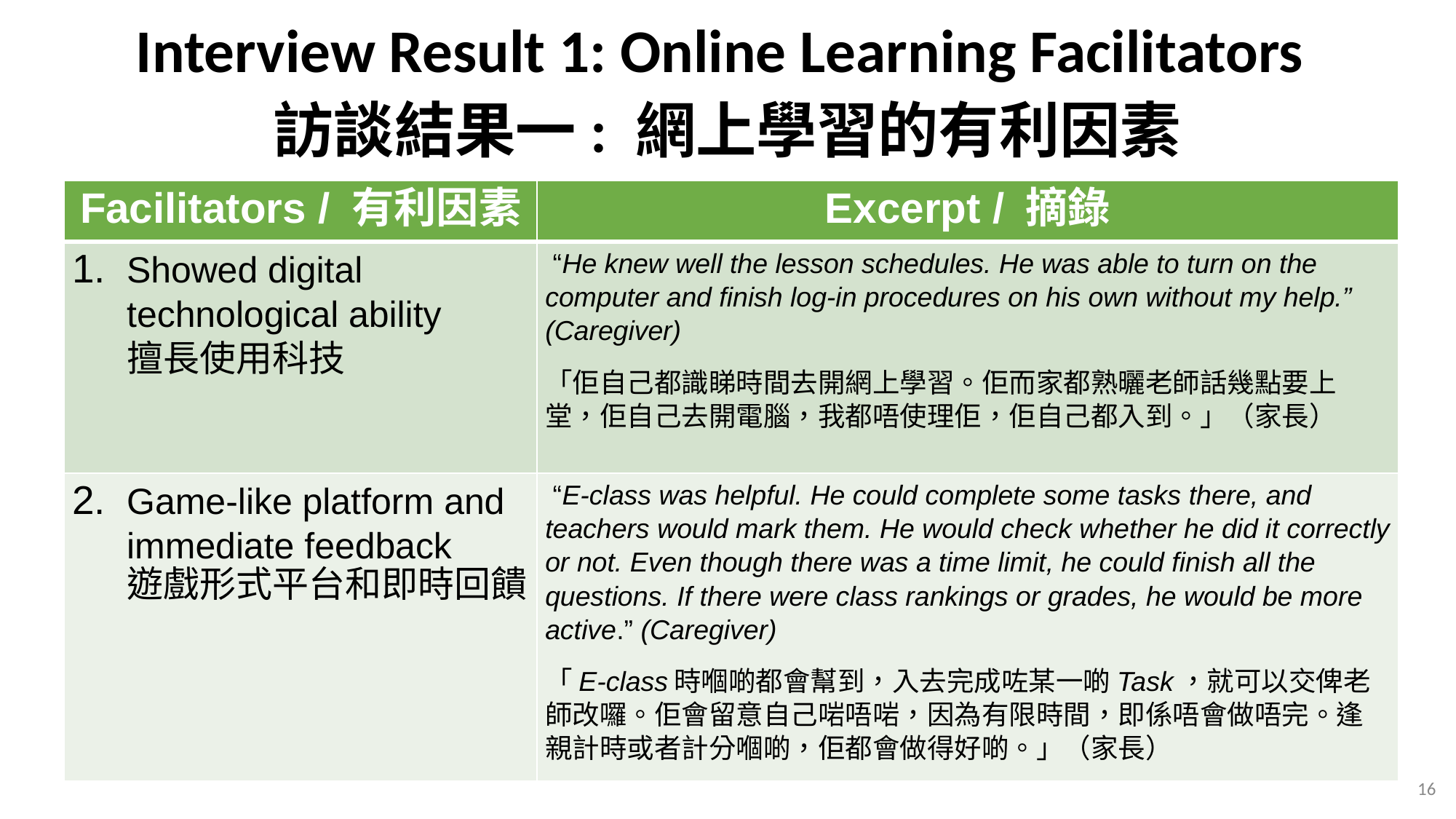

Interview Result 1: Online Learning Facilitators
訪談結果一: 網上學習的有利因素
| Facilitators / 有利因素 | Excerpt / 摘錄 |
| --- | --- |
| Showed digital technological ability 擅長使用科技 | “He knew well the lesson schedules. He was able to turn on the computer and finish log-in procedures on his own without my help.” (Caregiver) 「佢自己都識睇時間去開網上學習。佢而家都熟曬老師話幾點要上堂，佢自己去開電腦，我都唔使理佢，佢自己都入到。」（家長） |
| Game-like platform and immediate feedback 遊戲形式平台和即時回饋 | “E-class was helpful. He could complete some tasks there, and teachers would mark them. He would check whether he did it correctly or not. Even though there was a time limit, he could finish all the questions. If there were class rankings or grades, he would be more active.” (Caregiver) 「E-class時嗰啲都會幫到，入去完成咗某一啲Task，就可以交俾老師改囉。佢會留意自己啱唔啱，因為有限時間，即係唔會做唔完。逢親計時或者計分嗰啲，佢都會做得好啲。」（家長） |
16